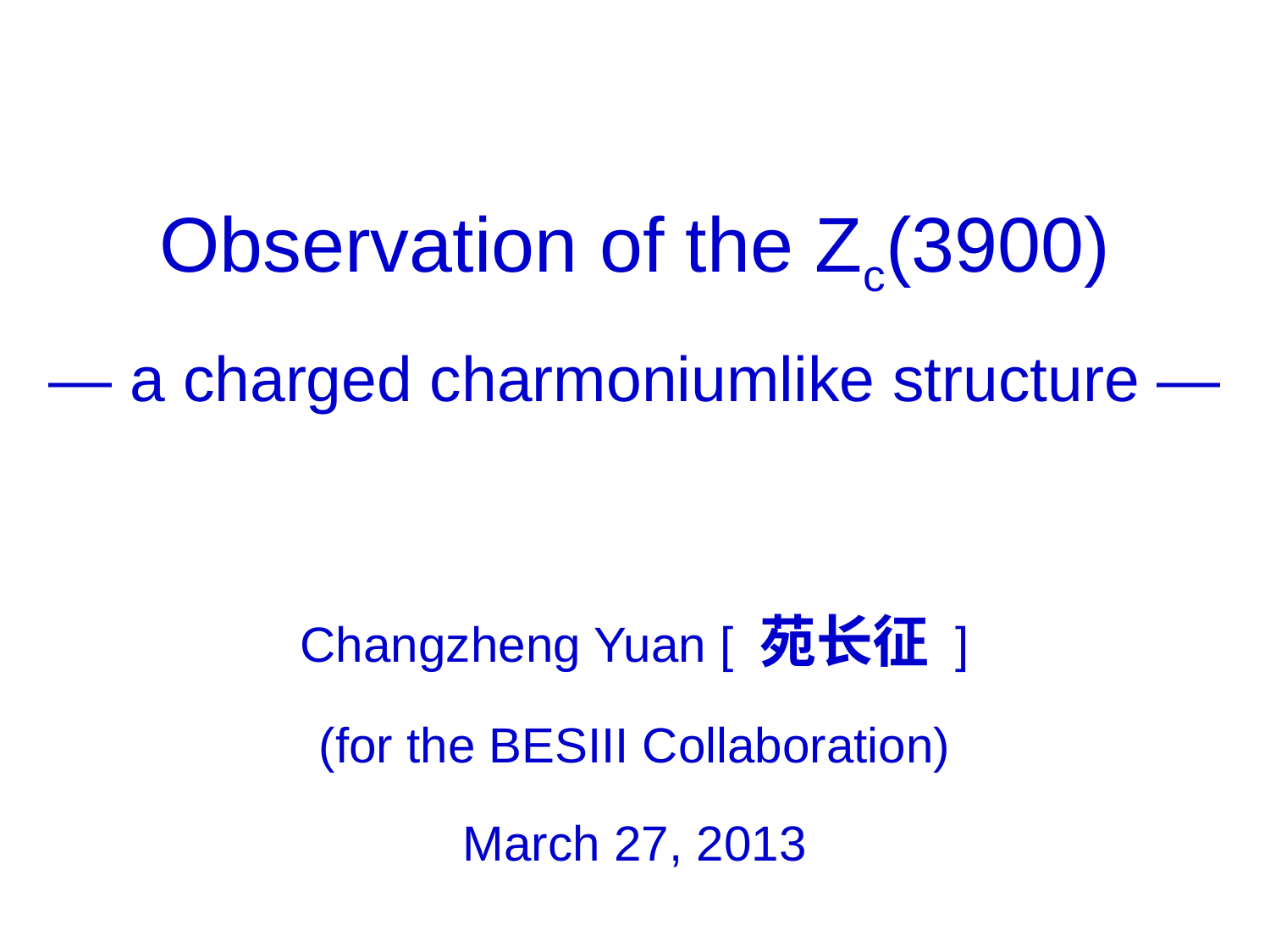

# Observation of the Zc(3900) — a charged charmoniumlike structure —
Changzheng Yuan [ 苑长征 ]
(for the BESIII Collaboration)
March 27, 2013